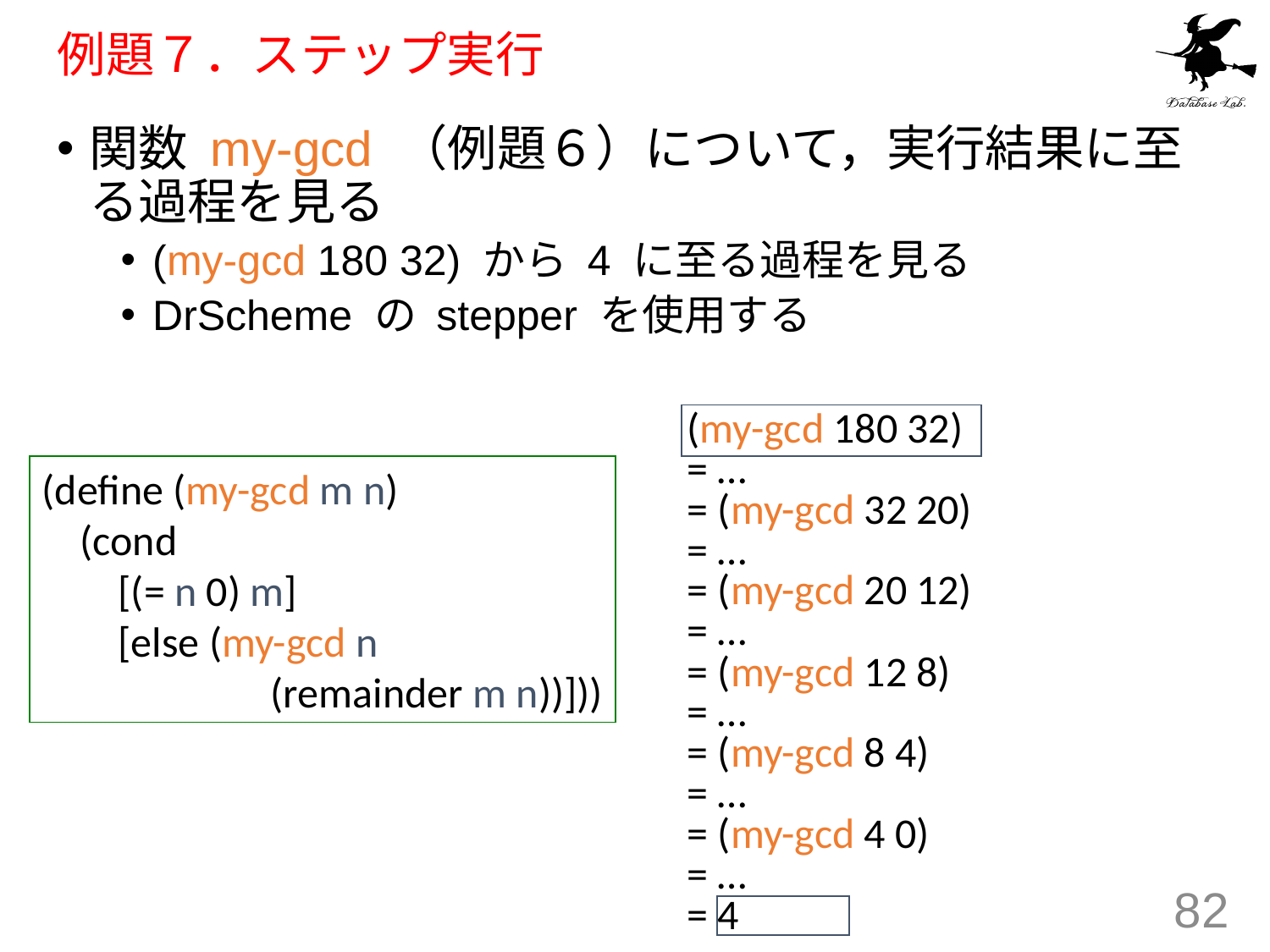

# 例題７．ステップ実行
関数 my-gcd （例題６）について，実行結果に至る過程を見る
(my-gcd 180 32) から 4 に至る過程を見る
DrScheme の stepper を使用する

(my-gcd 180 32)
= …
= (my-gcd 32 20)
= …
= (my-gcd 20 12)
= …
= (my-gcd 12 8)
= …
= (my-gcd 8 4)
= …
= (my-gcd 4 0)
= …
= 4

(define (my-gcd m n)
    (cond
        [(= n 0) m]
        [else (my-gcd n
                        (remainder m n))]))

82